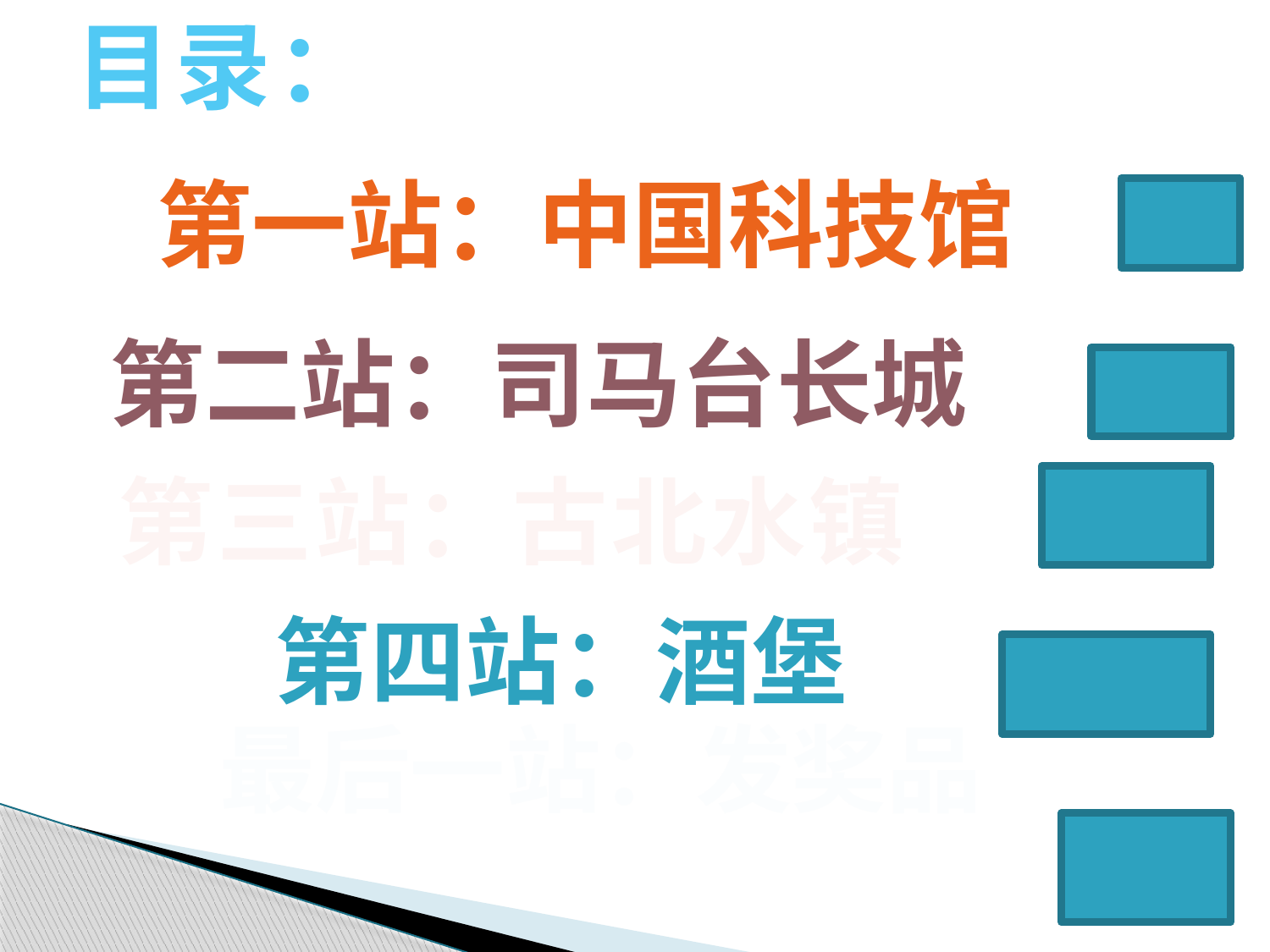

目录：
第一站：中国科技馆

第二站：司马台长城

第三站：古北水镇

第四站：酒堡

最后一站：发奖品